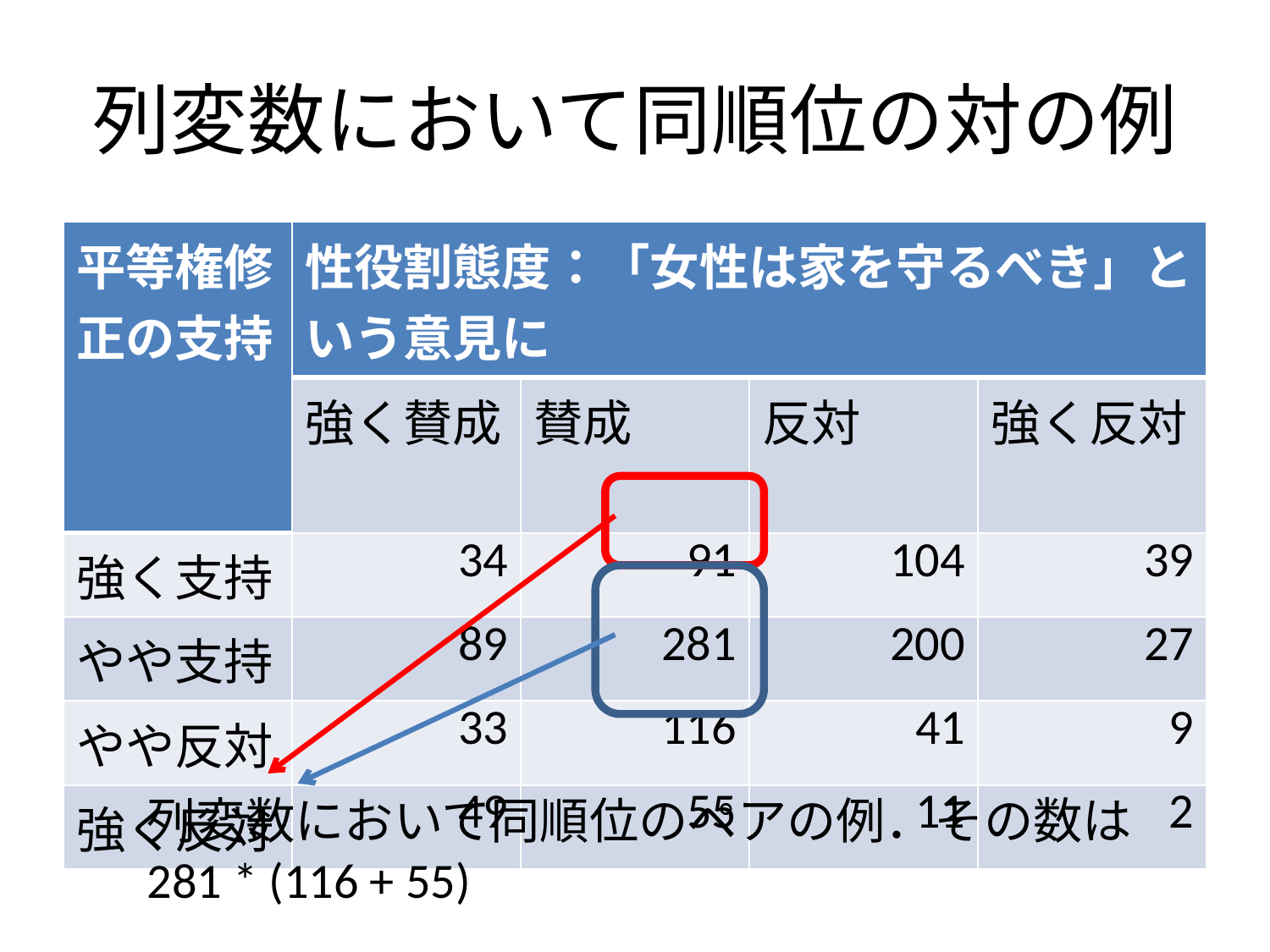

# 列変数において同順位の対の例
| 平等権修正の支持 | 性役割態度：「女性は家を守るべき」という意見に |  |  |  |
| --- | --- | --- | --- | --- |
|  | 強く賛成 | 賛成 | 反対 | 強く反対 |
| 強く支持 | 34 | 91 | 104 | 39 |
| やや支持 | 89 | 281 | 200 | 27 |
| やや反対 | 33 | 116 | 41 | 9 |
| 強く反対 | 49 | 55 | 11 | 2 |

列変数において同順位のペアの例．その数は
281 * (116 + 55)